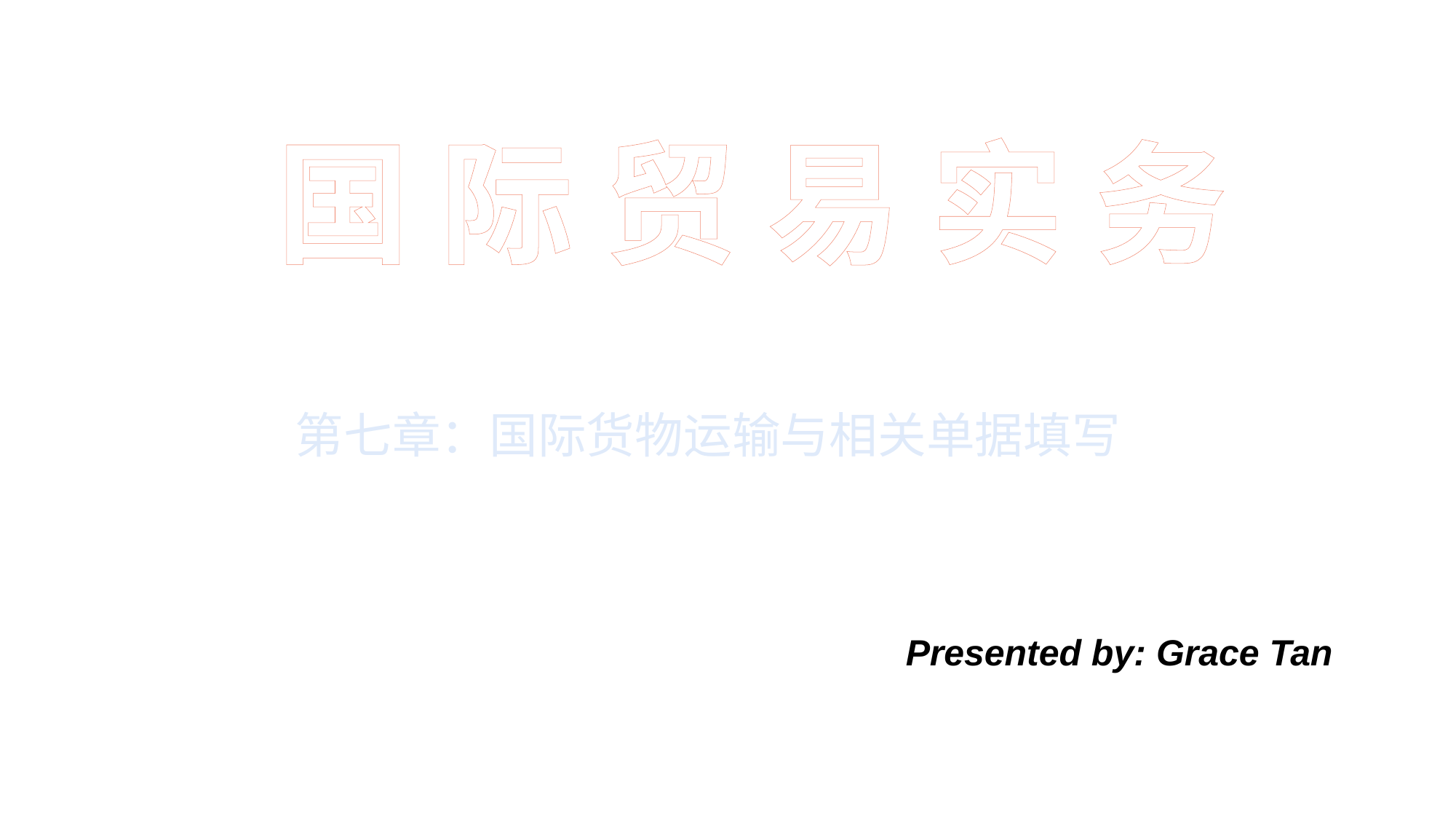

国 际 贸 易 实 务
第七章：国际货物运输与相关单据填写
Presented by: Grace Tan